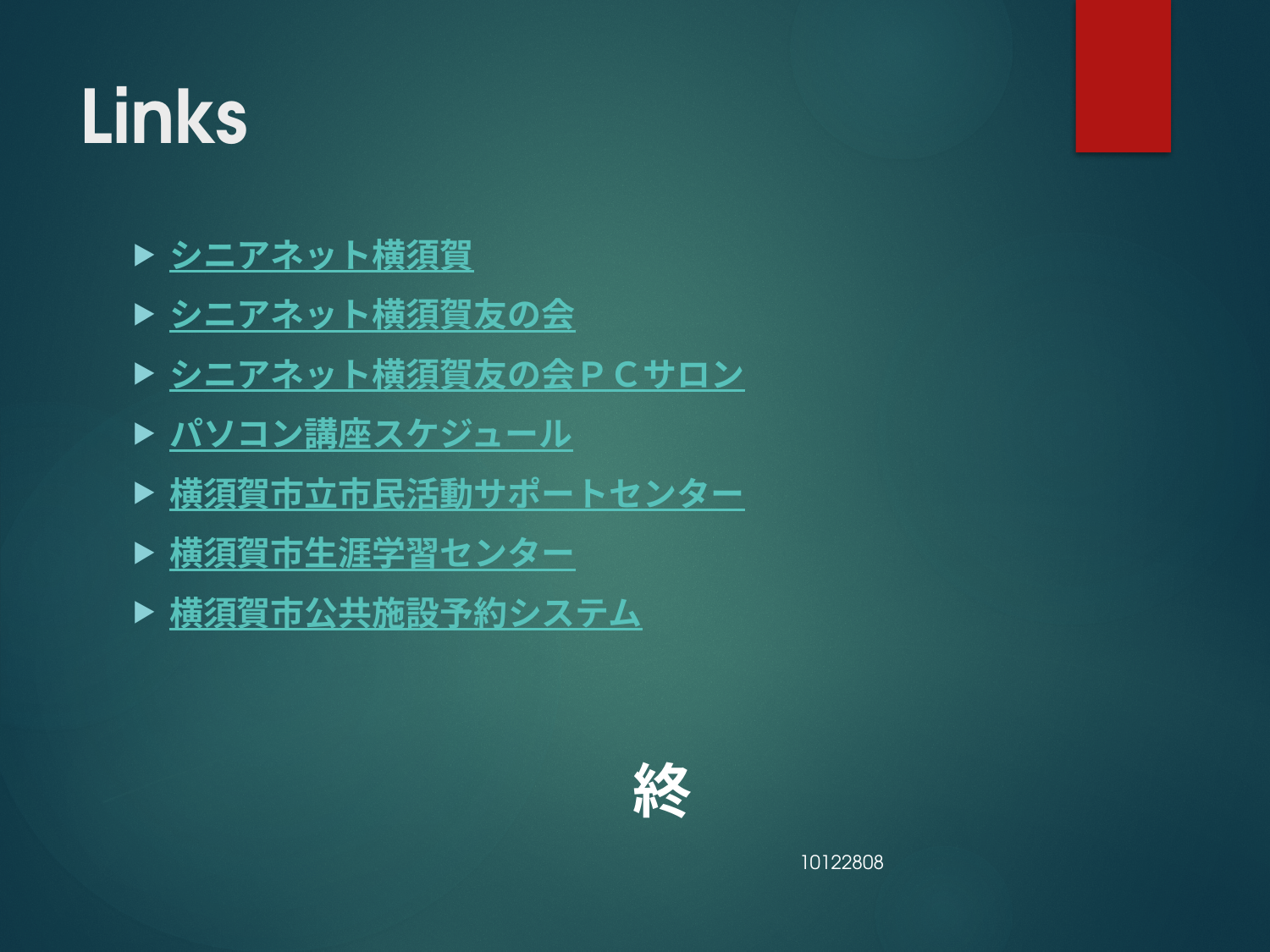

# Links
シニアネット横須賀
シニアネット横須賀友の会
シニアネット横須賀友の会ＰＣサロン
パソコン講座スケジュール
横須賀市立市民活動サポートセンター
横須賀市生涯学習センター
横須賀市公共施設予約システム

終
　　　　　　　　　　　　　　　　　　　10122808